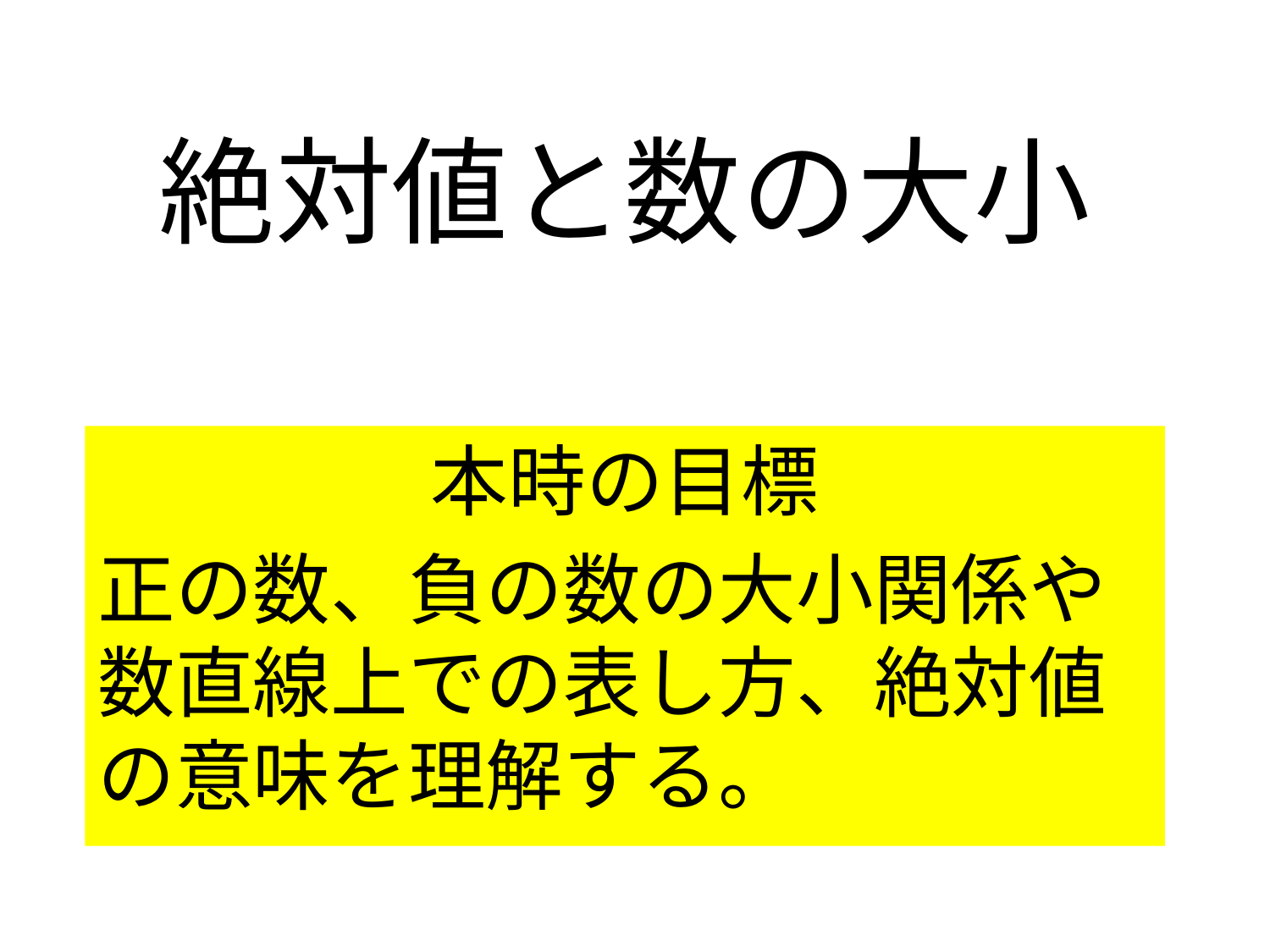

# 絶対値と数の大小
本時の目標
正の数、負の数の大小関係や数直線上での表し方、絶対値の意味を理解する。